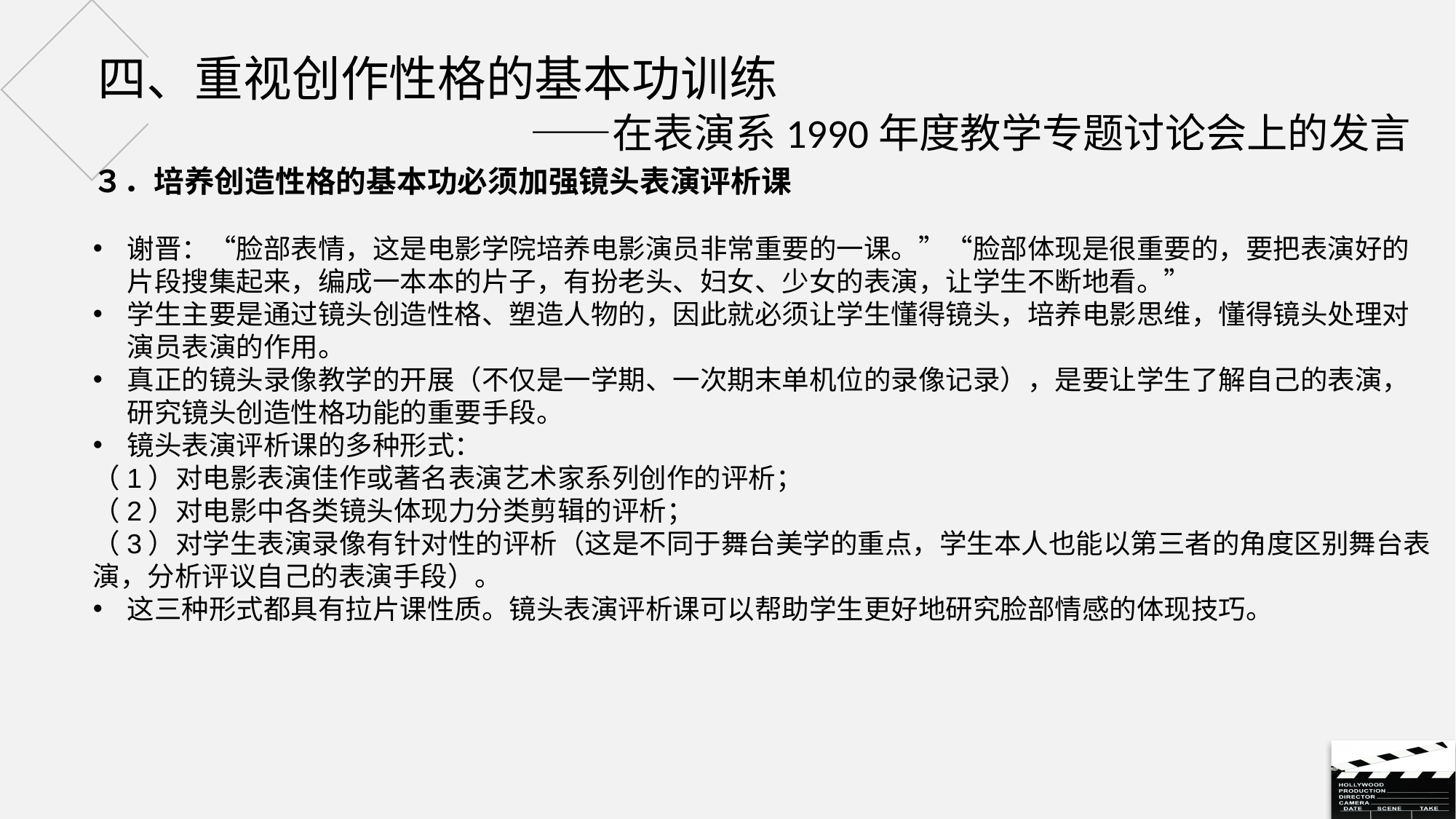

# 四、重视创作性格的基本功训练 ——在表演系1990年度教学专题讨论会上的发言
３．培养创造性格的基本功必须加强镜头表演评析课

谢晋：“脸部表情，这是电影学院培养电影演员非常重要的一课。”“脸部体现是很重要的，要把表演好的片段搜集起来，编成一本本的片子，有扮老头、妇女、少女的表演，让学生不断地看。”
学生主要是通过镜头创造性格、塑造人物的，因此就必须让学生懂得镜头，培养电影思维，懂得镜头处理对演员表演的作用。
真正的镜头录像教学的开展（不仅是一学期、一次期末单机位的录像记录），是要让学生了解自己的表演，研究镜头创造性格功能的重要手段。
镜头表演评析课的多种形式：
（1）对电影表演佳作或著名表演艺术家系列创作的评析；
（2）对电影中各类镜头体现力分类剪辑的评析；
（3）对学生表演录像有针对性的评析（这是不同于舞台美学的重点，学生本人也能以第三者的角度区别舞台表演，分析评议自己的表演手段）。
这三种形式都具有拉片课性质。镜头表演评析课可以帮助学生更好地研究脸部情感的体现技巧。